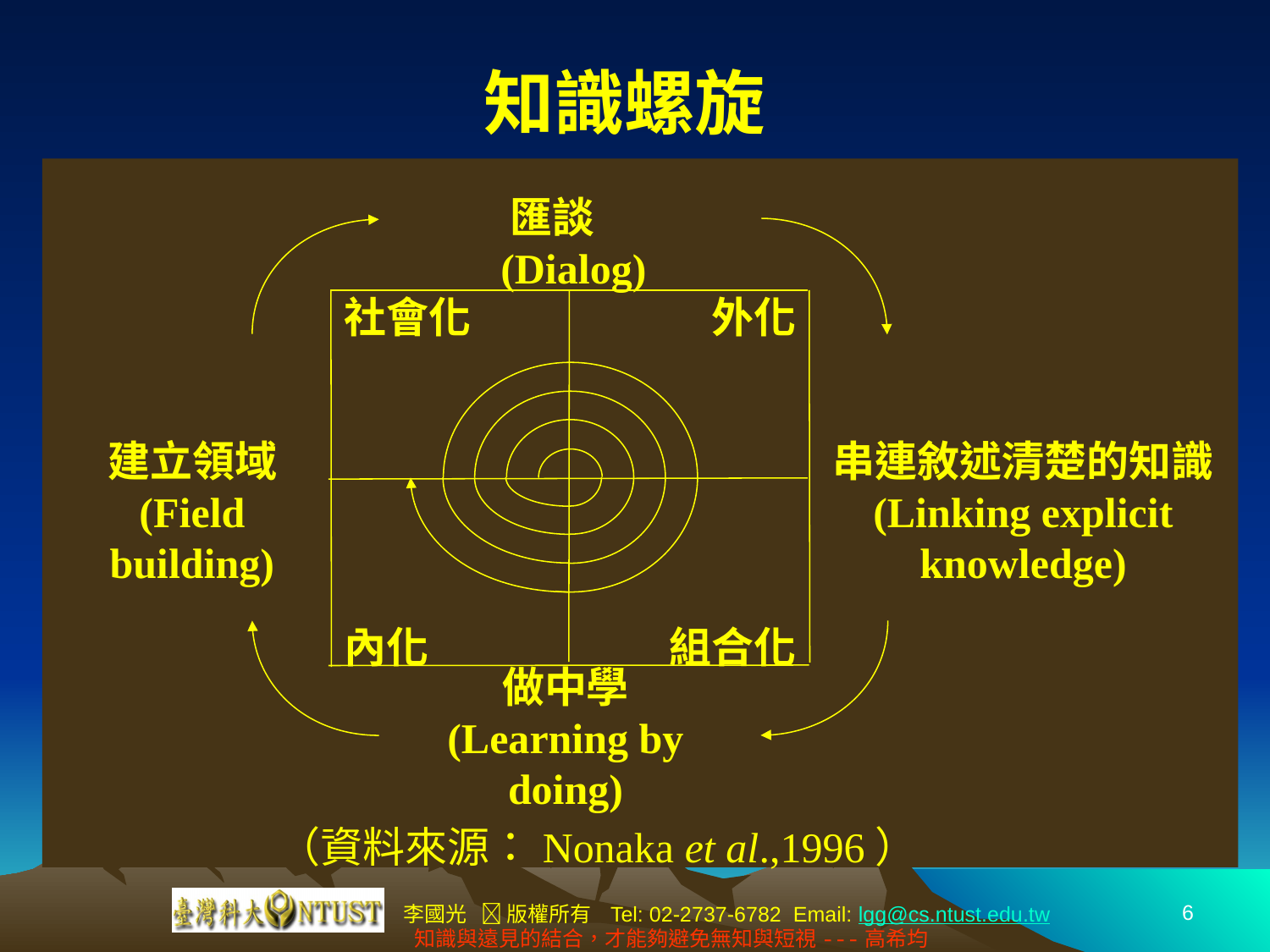

# 知識螺旋

匯談
(Dialog)

社會化
外化

內化
組合化

建立領域
(Field building)
串連敘述清楚的知識
(Linking explicit knowledge)

做中學
(Learning by doing)

（資料來源：Nonaka et al.,1996）
6